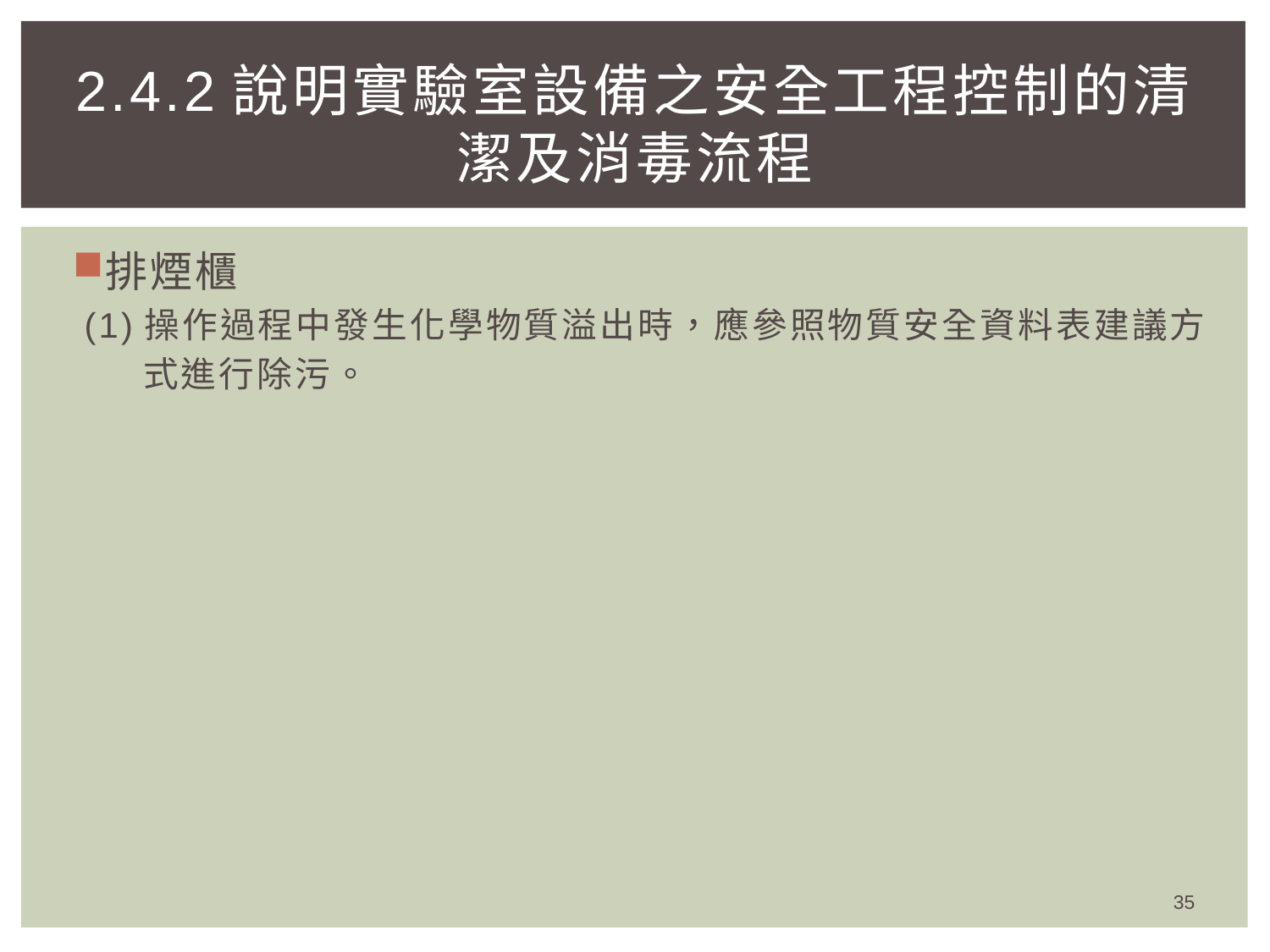

# 2.4.2說明實驗室設備之安全工程控制的清潔及消毒流程
排煙櫃
 (1)操作過程中發生化學物質溢出時，應參照物質安全資料表建議方
      式進行除污。

35